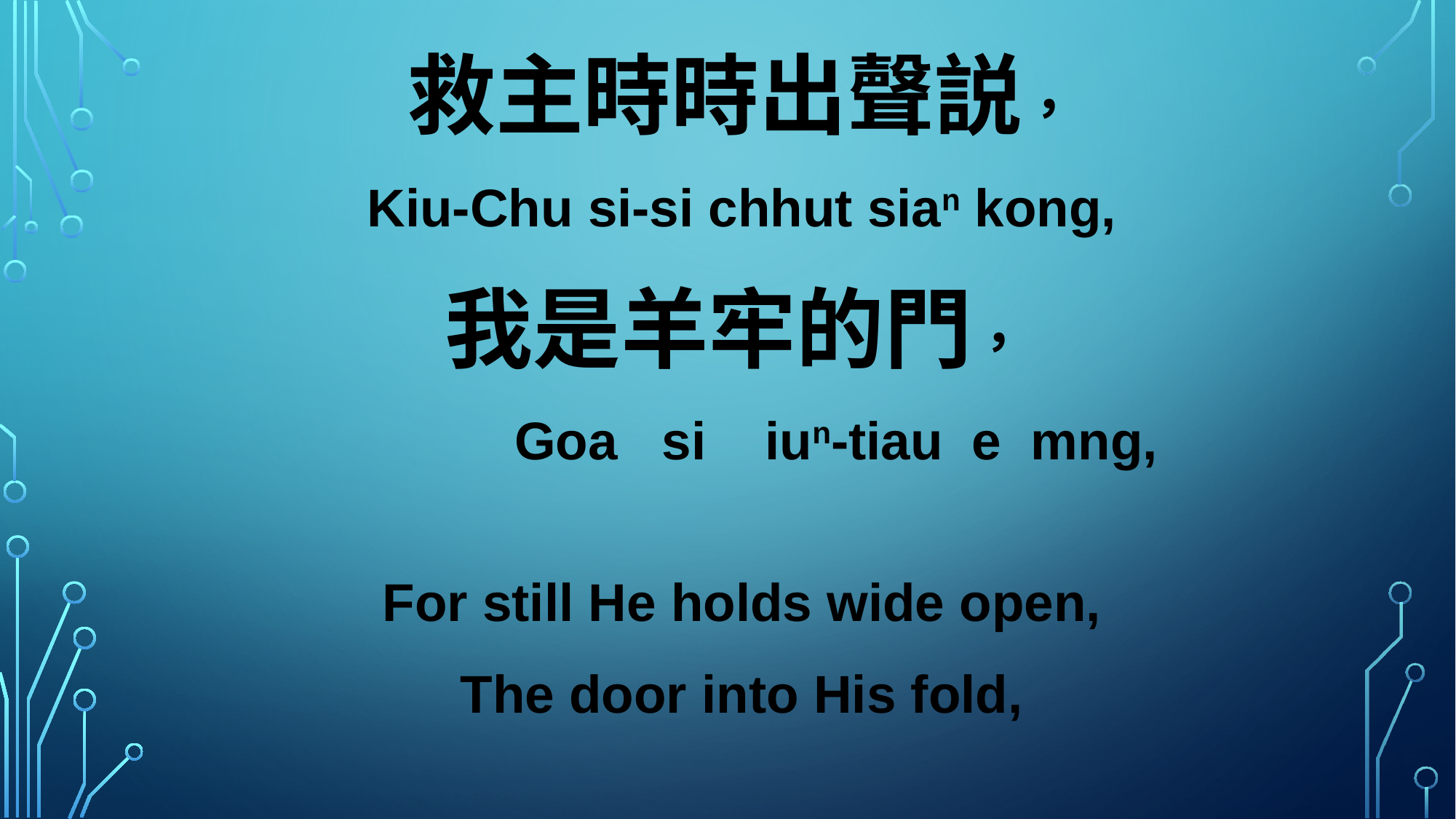

救主時時出聲説，
Kiu-Chu si-si chhut sian kong,
我是羊牢的門，
                      Goa   si    iun-tiau  e  mng,

For still He holds wide open,
The door into His fold,